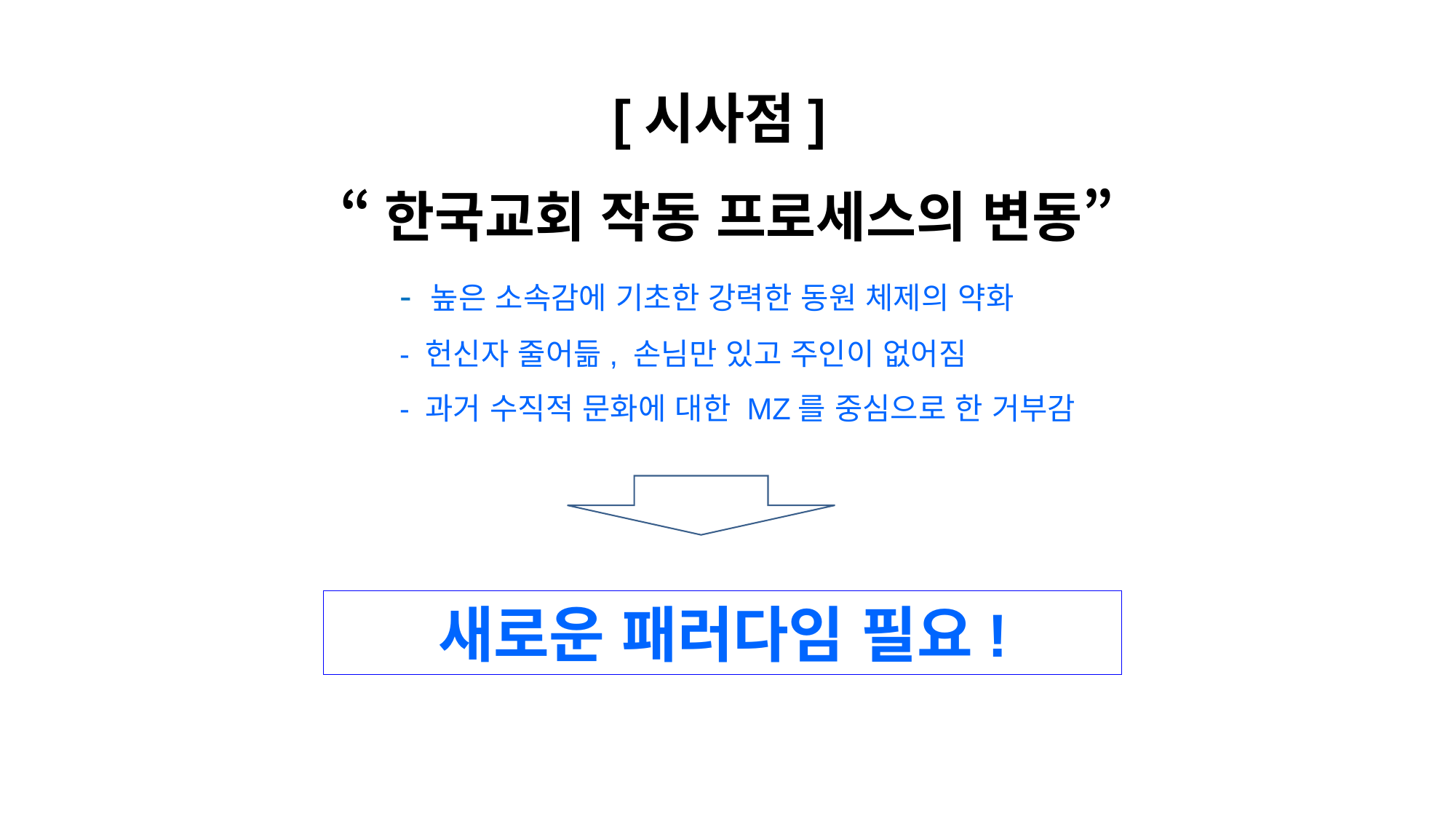

[시사점]
“한국교회 작동 프로세스의 변동”
- 높은 소속감에 기초한 강력한 동원 체제의 약화
- 헌신자 줄어듦, 손님만 있고 주인이 없어짐
- 과거 수직적 문화에 대한 MZ를 중심으로 한 거부감

새로운 패러다임 필요!